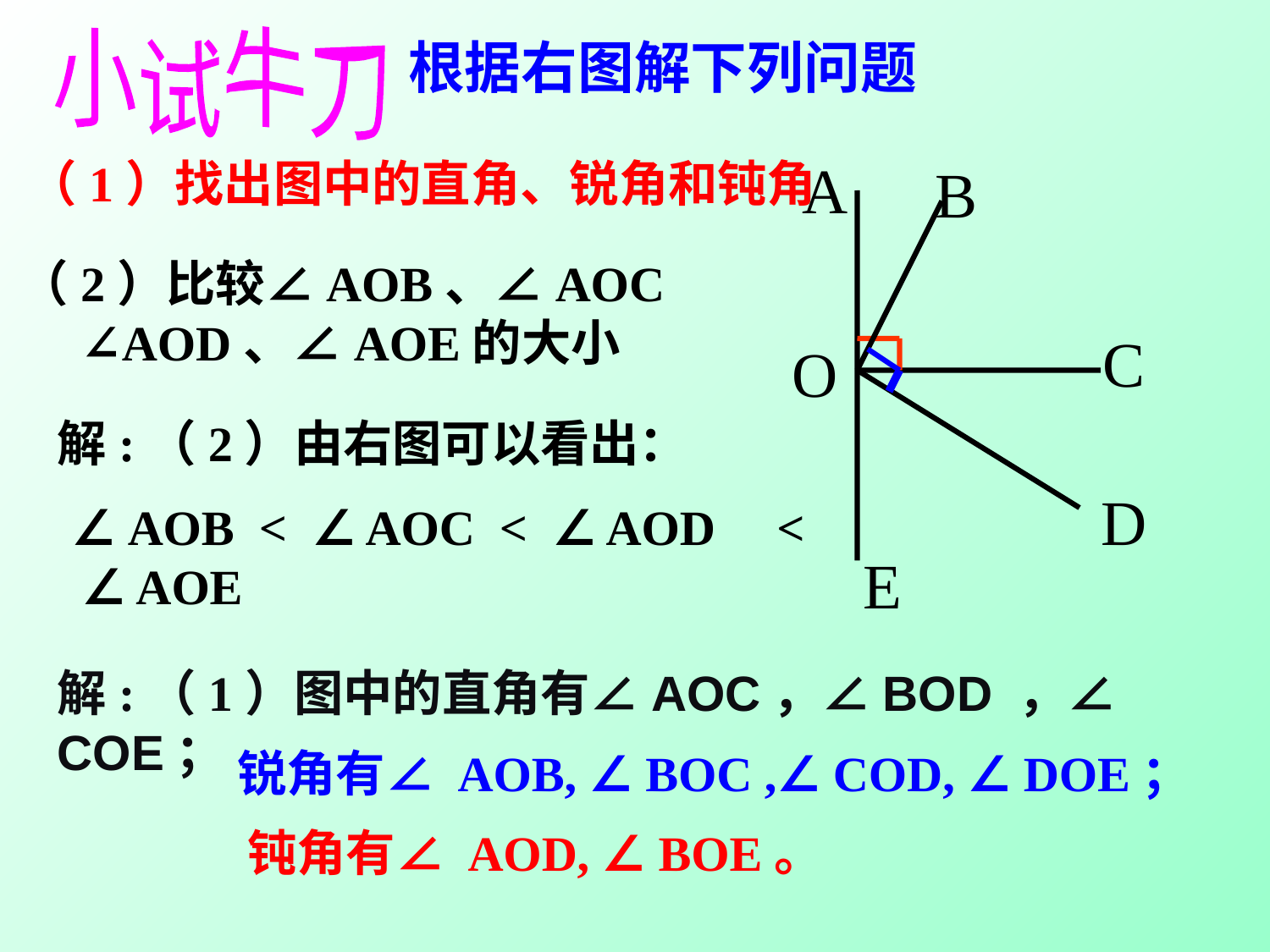

小试牛刀
根据右图解下列问题
A

C
O

E

（1）找出图中的直角、锐角和钝角
B

D
（2）比较∠AOB、∠AOC
     ∠AOD、∠AOE的大小
解:（2）由右图可以看出：
 ∠ AOB  <  ∠ AOC  <  ∠ AOD     <   ∠ AOE
解:（1）图中的直角有∠AOC，∠BOD ，∠ COE；
锐角有∠ AOB, ∠ BOC ,∠ COD, ∠ DOE；
钝角有∠ AOD, ∠ BOE。